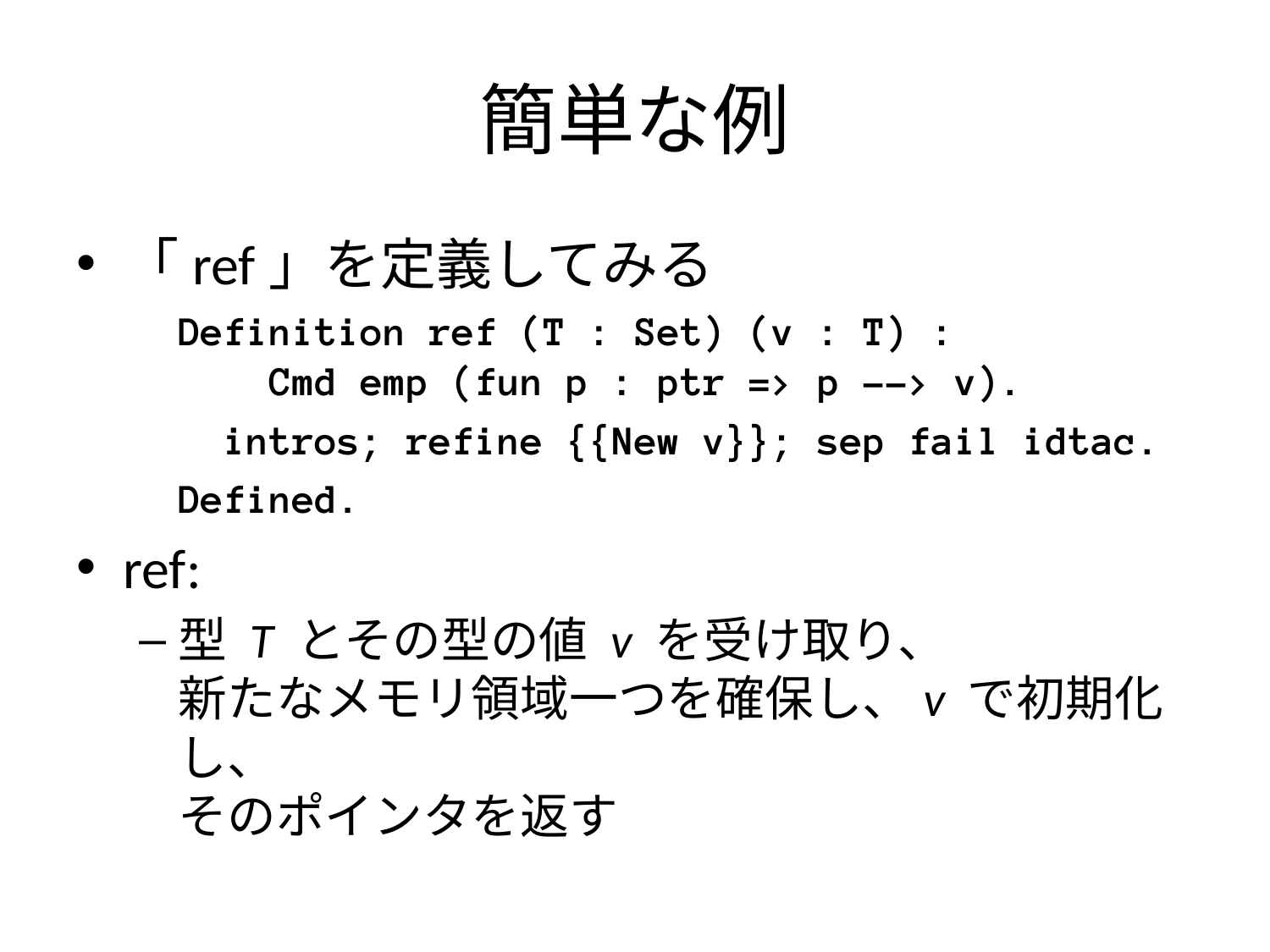

# 簡単な例
「ref」を定義してみる
Definition ref (T : Set) (v : T) :
    Cmd emp (fun p : ptr => p --> v).
  intros; refine {{New v}}; sep fail idtac.
Defined.
ref:
型 T とその型の値 v を受け取り、
新たなメモリ領域一つを確保し、v で初期化し、
そのポインタを返す